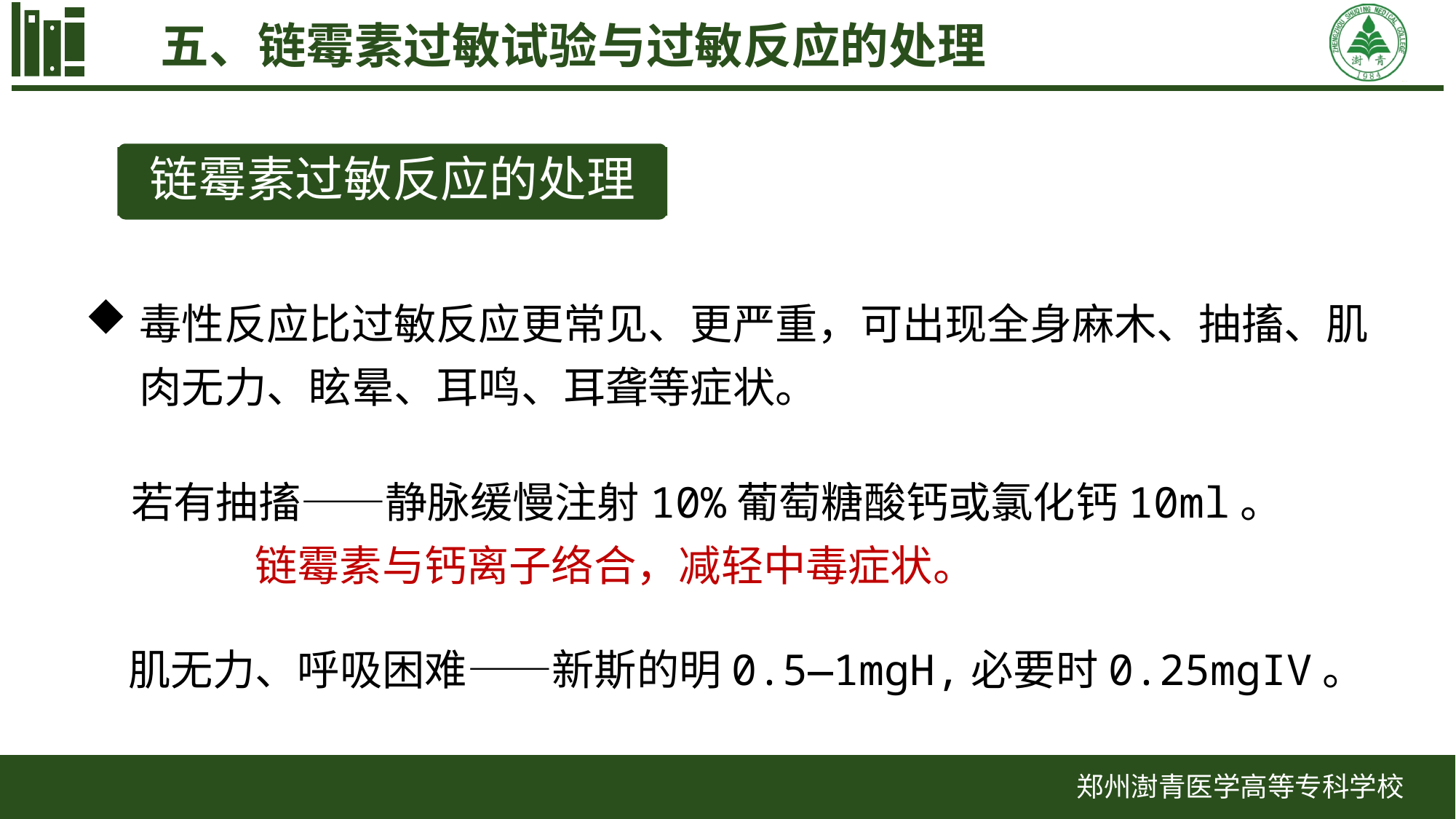

五、链霉素过敏试验与过敏反应的处理

链霉素过敏反应的处理
毒性反应比过敏反应更常见、更严重，可出现全身麻木、抽搐、肌肉无力、眩晕、耳鸣、耳聋等症状。
若有抽搐——静脉缓慢注射10%葡萄糖酸钙或氯化钙10ml。
            链霉素与钙离子络合，减轻中毒症状。
肌无力、呼吸困难——新斯的明0.5—1mgH,必要时0.25mgIV。
郑州澍青医学高等专科学校